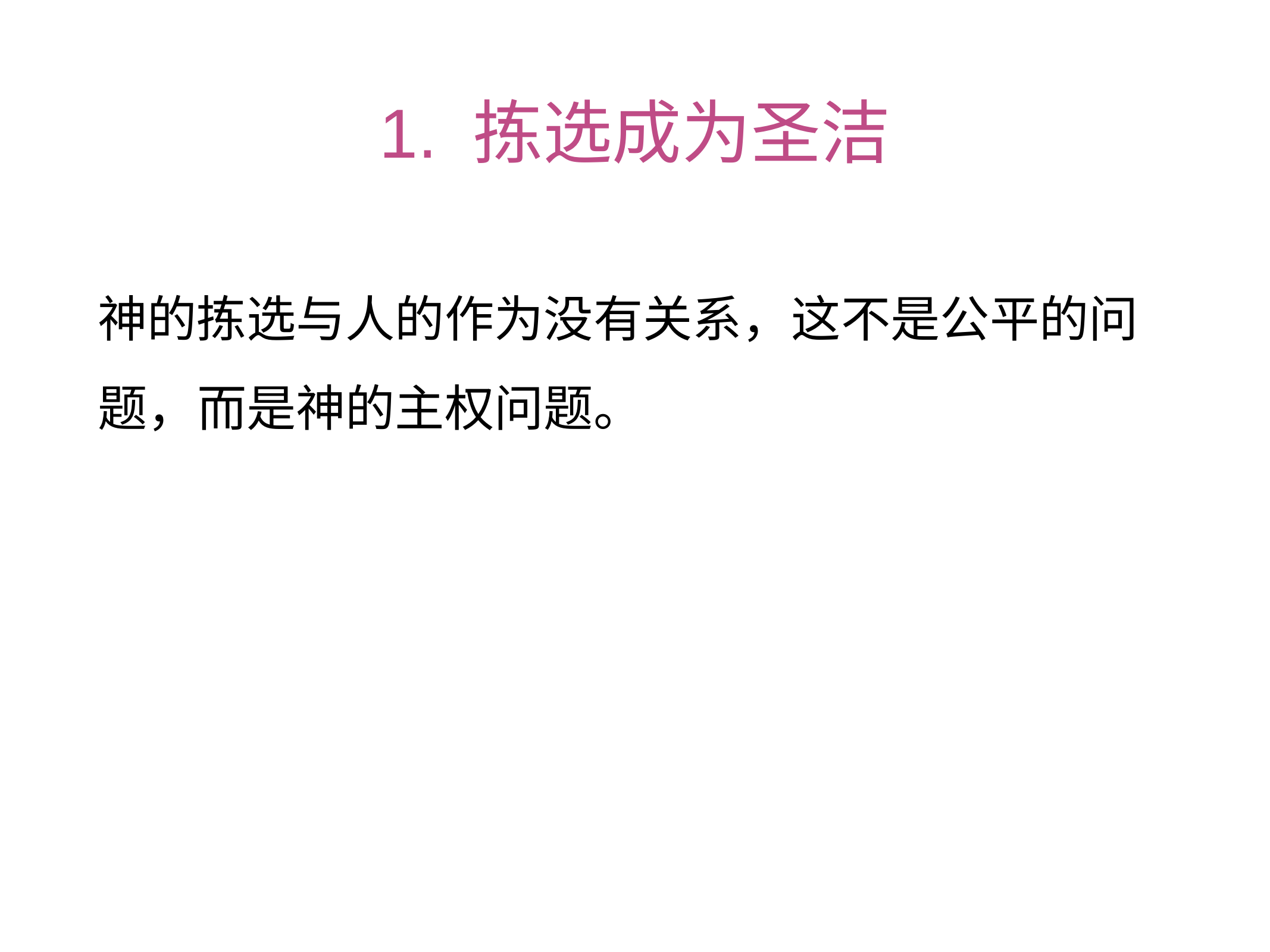

# 1. 拣选成为圣洁
神的拣选与人的作为没有关系，这不是公平的问题，而是神的主权问题。